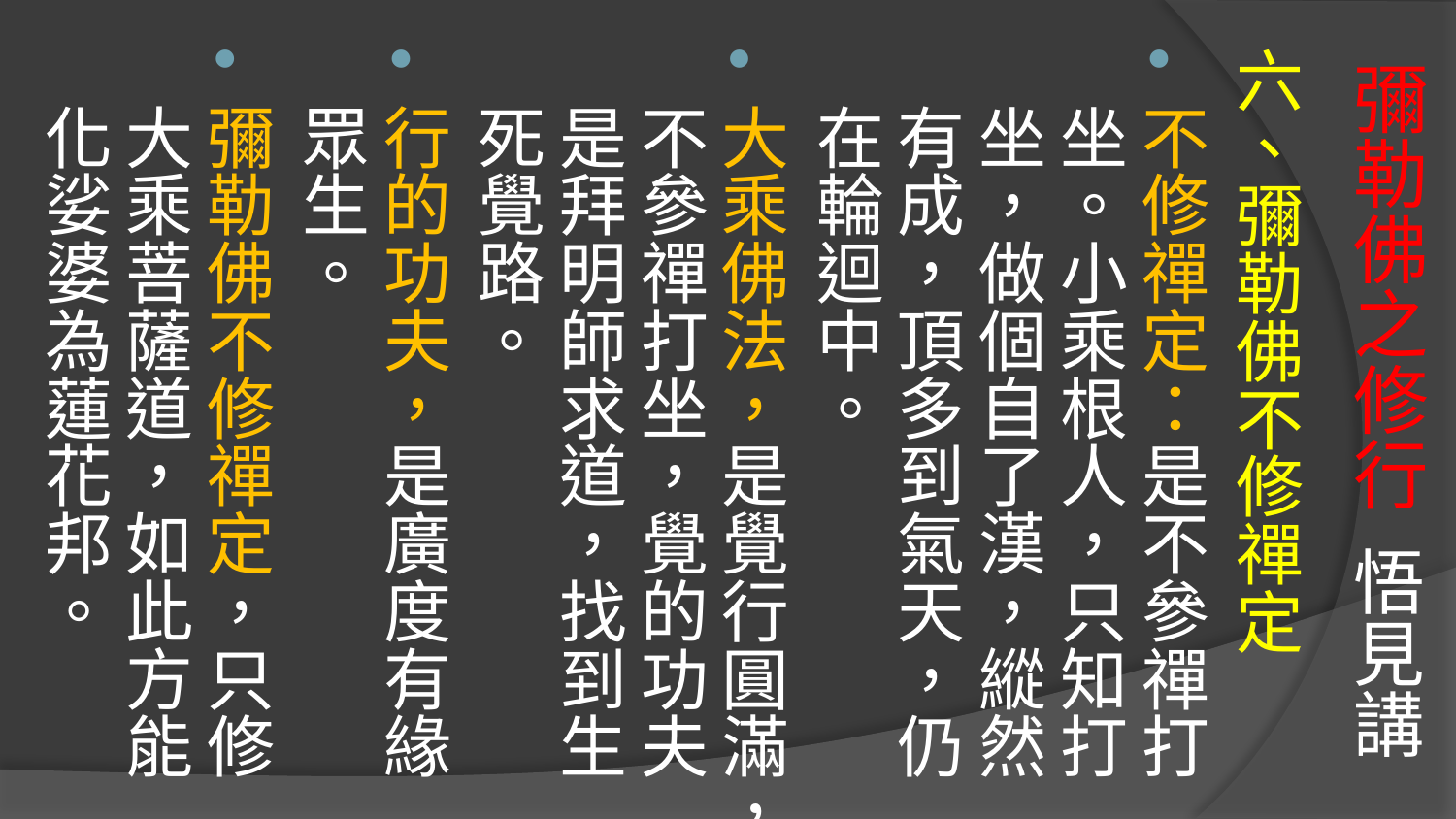

六、彌勒佛不修禪定
不修禪定：是不參禪打坐。小乘根人，只知打坐，做個自了漢，縱然有成，頂多到氣天，仍在輪迴中。
大乘佛法，是覺行圓滿，不參禪打坐，覺的功夫是拜明師求道，找到生死覺路。
行的功夫，是廣度有緣眾生。
彌勒佛不修禪定，只修大乘菩薩道，如此方能化娑婆為蓮花邦。
# 彌勒佛之修行  悟見講